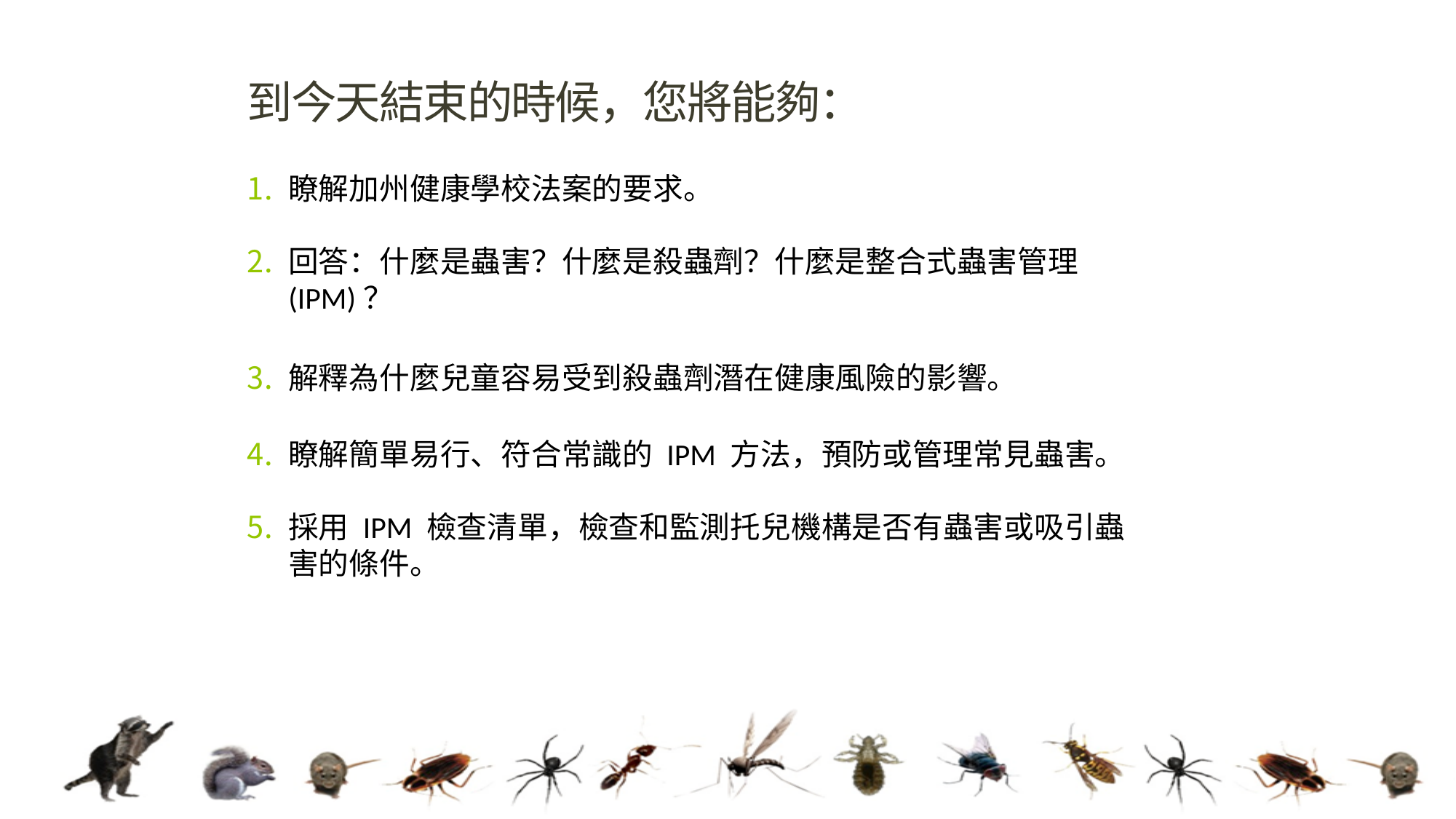

# 到今天結束的時候，您將能夠：
瞭解加州健康學校法案的要求。

回答：什麼是蟲害？什麼是殺蟲劑？什麼是整合式蟲害管理 (IPM)？

解釋為什麼兒童容易受到殺蟲劑潛在健康風險的影響。

瞭解簡單易行、符合常識的 IPM 方法，預防或管理常見蟲害。

採用 IPM 檢查清單，檢查和監測托兒機構是否有蟲害或吸引蟲害的條件。